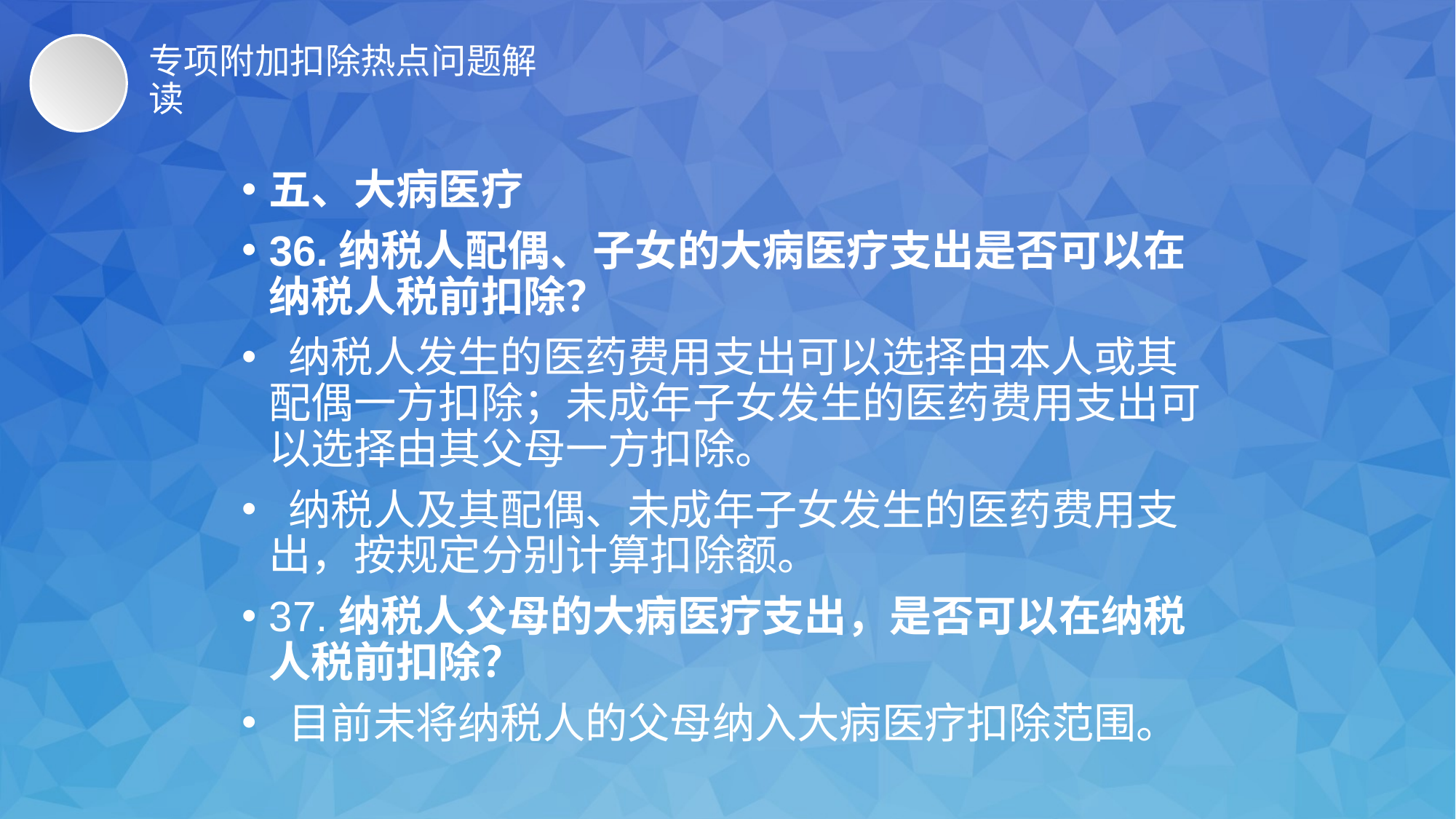

# 专项附加扣除热点问题解读
五、大病医疗
36.纳税人配偶、子女的大病医疗支出是否可以在纳税人税前扣除？
 纳税人发生的医药费用支出可以选择由本人或其配偶一方扣除；未成年子女发生的医药费用支出可以选择由其父母一方扣除。
 纳税人及其配偶、未成年子女发生的医药费用支出，按规定分别计算扣除额。
37.纳税人父母的大病医疗支出，是否可以在纳税人税前扣除？
 目前未将纳税人的父母纳入大病医疗扣除范围。